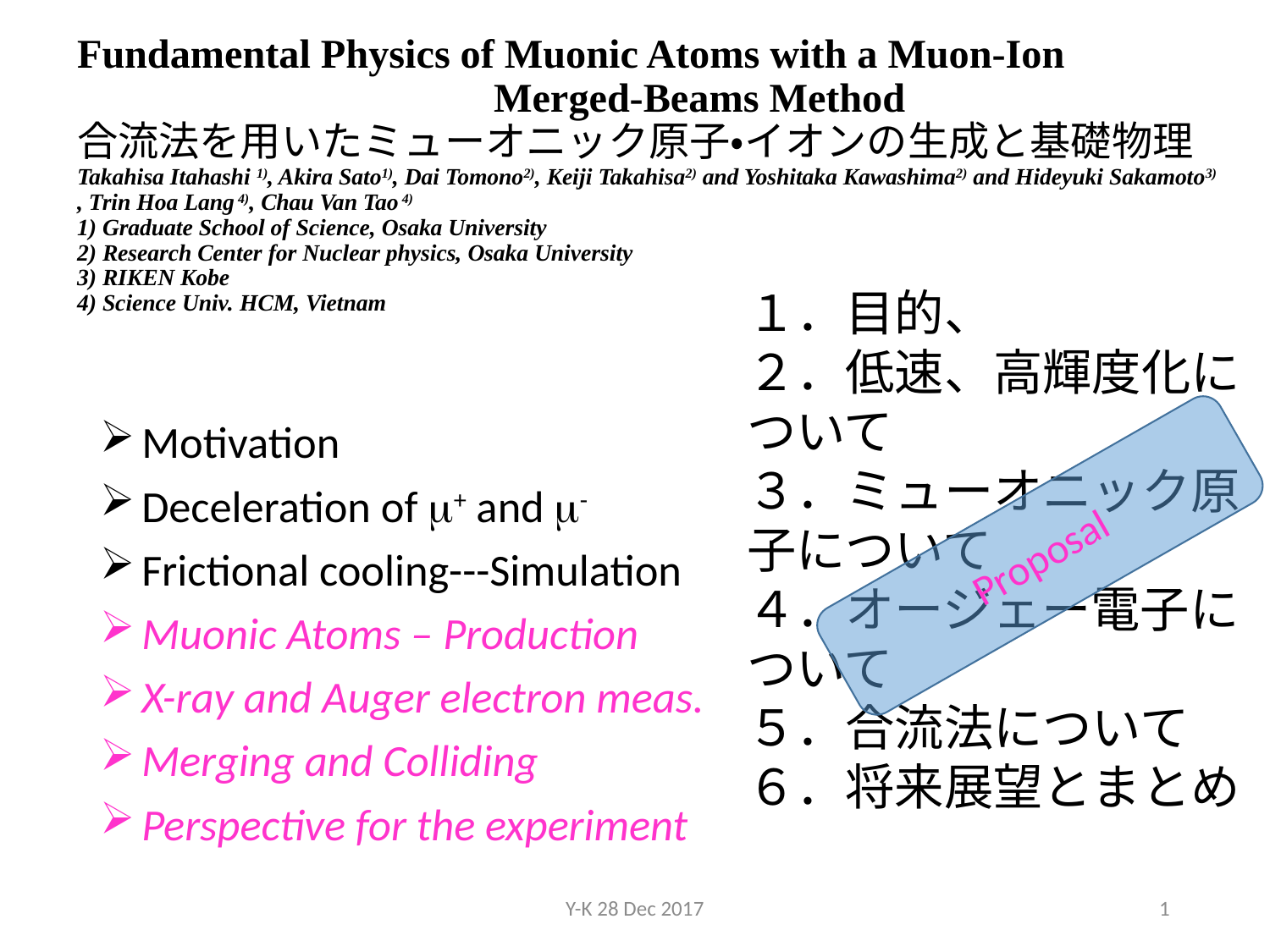

# Fundamental Physics of Muonic Atoms with a Muon-Ion 　　 　　　　　　　　　　Merged-Beams Method 合流法を用いたミューオニック原子・イオンの生成と基礎物理 Takahisa Itahashi 1), Akira Sato1), Dai Tomono2), Keiji Takahisa2) and Yoshitaka Kawashima2) and Hideyuki Sakamoto3) , Trin Hoa Lang 4), Chau Van Tao 4) 1) Graduate School of Science, Osaka University 2) Research Center for Nuclear physics, Osaka University 3) RIKEN Kobe 4) Science Univ. HCM, Vietnam
１．目的、
２．低速、高輝度化について
３．ミューオニック原子について
４．オージェー電子について
５．合流法について
６．将来展望とまとめ
 Motivation
 Deceleration of μ+ and μ-
 Frictional cooling---Simulation
 Muonic Atoms – Production
 X-ray and Auger electron meas.
 Merging and Colliding
 Perspective for the experiment

Proposal
Y-K 28 Dec 2017
1